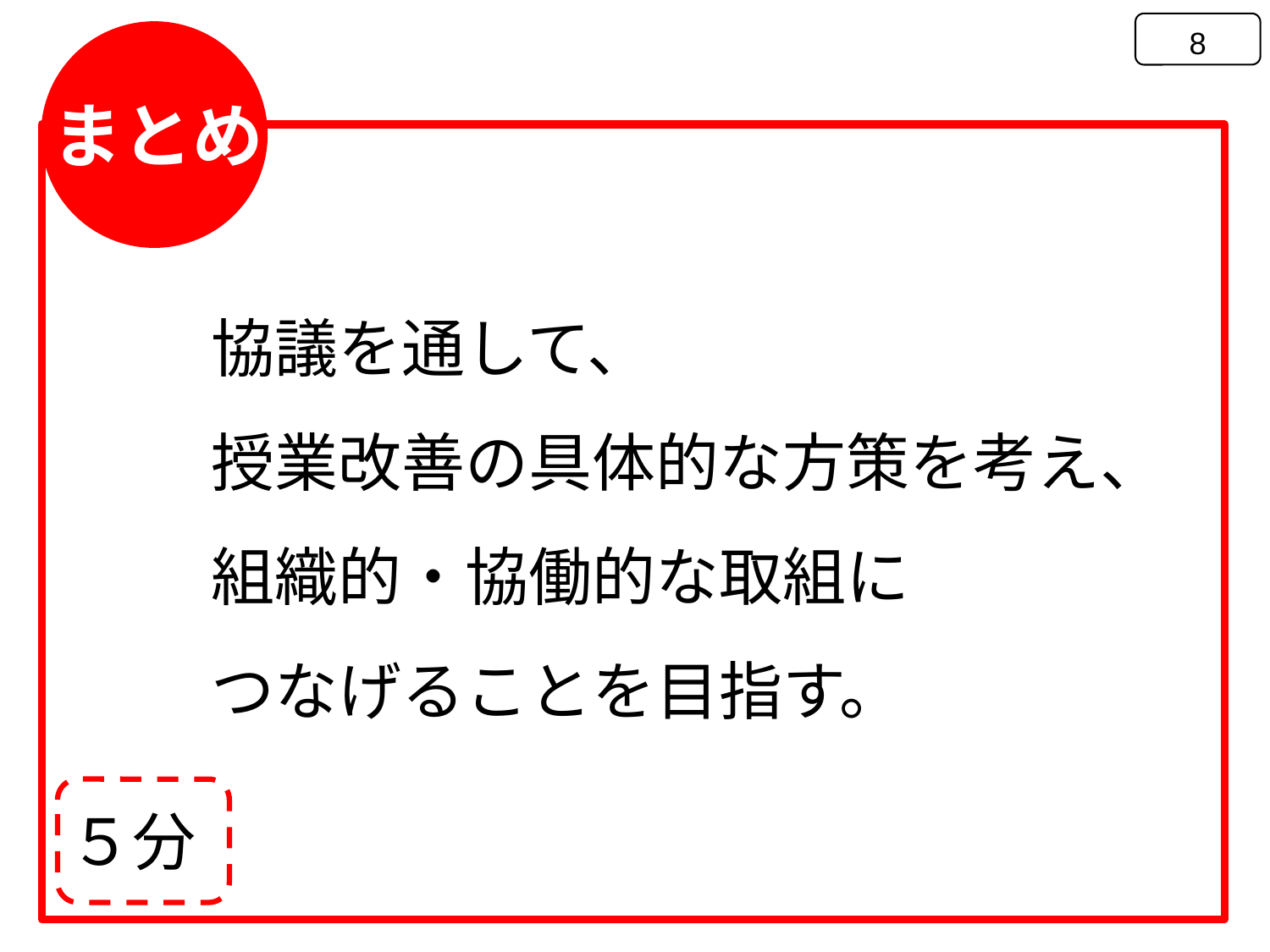

8

まとめ

協議を通して、
授業改善の具体的な方策を考え、
組織的・協働的な取組に
つなげることを目指す。

５分